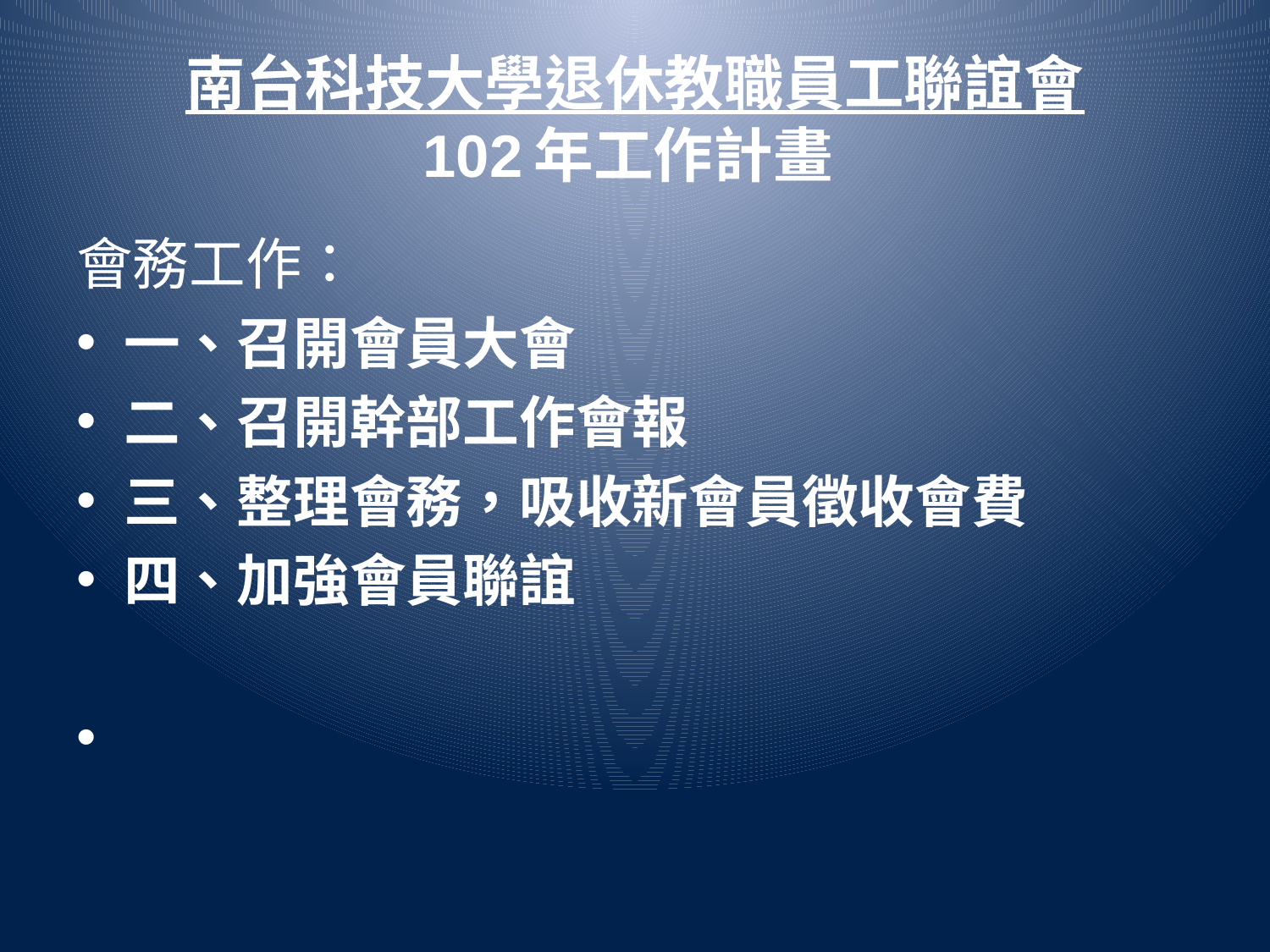

# 南台科技大學退休教職員工聯誼會 102年工作計畫
會務工作：
一、召開會員大會
二、召開幹部工作會報
三、整理會務，吸收新會員徵收會費
四、加強會員聯誼